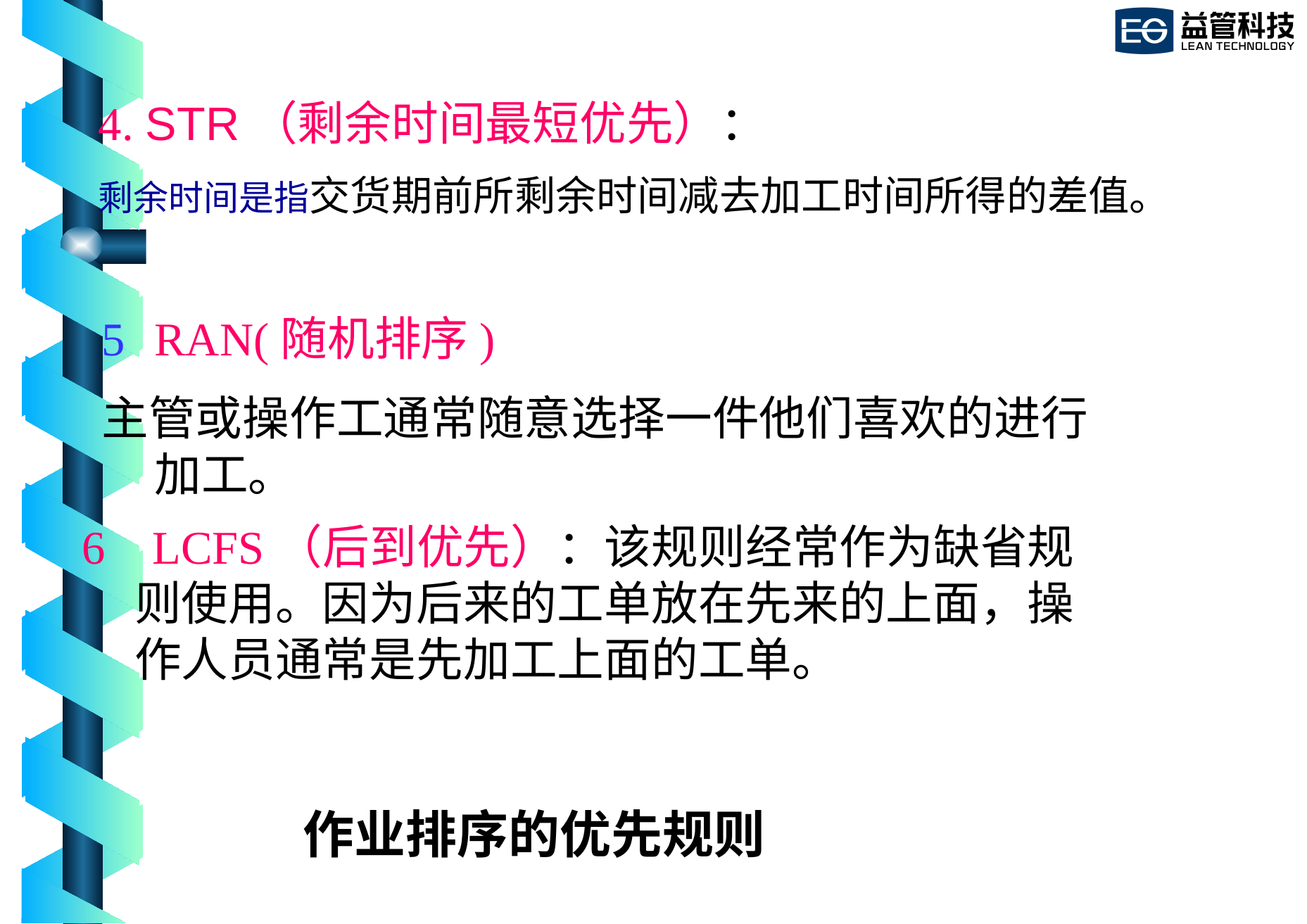

4. STR（剩余时间最短优先）：
剩余时间是指交货期前所剩余时间减去加工时间所得的差值。
RAN(随机排序)
主管或操作工通常随意选择一件他们喜欢的进行加工。

6    LCFS（后到优先）：该规则经常作为缺省规则使用。因为后来的工单放在先来的上面，操作人员通常是先加工上面的工单。

# 作业排序的优先规则